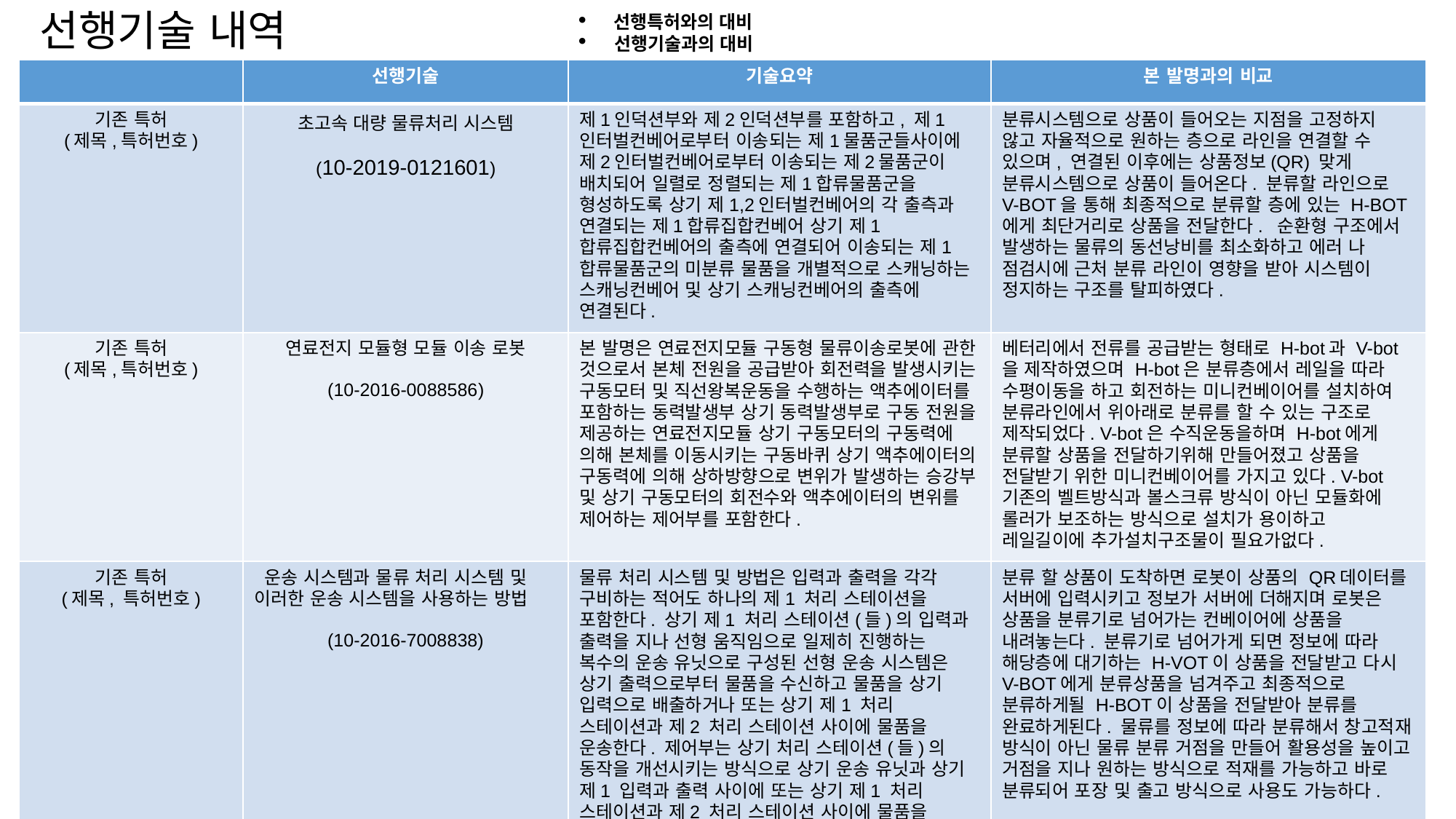

선행기술 내역
 선행특허와의 대비
 선행기술과의 대비
|  | 선행기술 | 기술요약 | 본 발명과의 비교 |
| --- | --- | --- | --- |
| 기존 특허 (제목,특허번호) | 초고속 대량 물류처리 시스템 (10-2019-0121601) | 제1인덕션부와 제2인덕션부를 포함하고, 제1인터벌컨베어로부터 이송되는 제1물품군들사이에 제2인터벌컨베어로부터 이송되는 제2물품군이 배치되어 일렬로 정렬되는 제1합류물품군을 형성하도록 상기 제1,2인터벌컨베어의 각 출측과 연결되는 제1합류집합컨베어 상기 제1합류집합컨베어의 출측에 연결되어 이송되는 제1합류물품군의 미분류 물품을 개별적으로 스캐닝하는 스캐닝컨베어 및 상기 스캐닝컨베어의 출측에 연결된다. | 분류시스템으로 상품이 들어오는 지점을 고정하지 않고 자율적으로 원하는 층으로 라인을 연결할 수 있으며, 연결된 이후에는 상품정보(QR) 맞게 분류시스템으로 상품이 들어온다. 분류할 라인으로 V-BOT을 통해 최종적으로 분류할 층에 있는 H-BOT에게 최단거리로 상품을 전달한다. 순환형 구조에서 발생하는 물류의 동선낭비를 최소화하고 에러 나 점검시에 근처 분류 라인이 영향을 받아 시스템이 정지하는 구조를 탈피하였다. |
| 기존 특허 (제목,특허번호) | 연료전지 모듈형 모듈 이송 로봇 (10-2016-0088586) | 본 발명은 연료전지모듈 구동형 물류이송로봇에 관한 것으로서 본체 전원을 공급받아 회전력을 발생시키는 구동모터 및 직선왕복운동을 수행하는 액추에이터를 포함하는 동력발생부 상기 동력발생부로 구동 전원을 제공하는 연료전지모듈 상기 구동모터의 구동력에 의해 본체를 이동시키는 구동바퀴 상기 액추에이터의 구동력에 의해 상하방향으로 변위가 발생하는 승강부 및 상기 구동모터의 회전수와 액추에이터의 변위를 제어하는 제어부를 포함한다. | 베터리에서 전류를 공급받는 형태로 H-bot과 V-bot을 제작하였으며 H-bot은 분류층에서 레일을 따라 수평이동을 하고 회전하는 미니컨베이어를 설치하여 분류라인에서 위아래로 분류를 할 수 있는 구조로 제작되었다. V-bot은 수직운동을하며 H-bot에게 분류할 상품을 전달하기위해 만들어졌고 상품을 전달받기 위한 미니컨베이어를 가지고 있다. V-bot 기존의 벨트방식과 볼스크류 방식이 아닌 모듈화에 롤러가 보조하는 방식으로 설치가 용이하고 레일길이에 추가설치구조물이 필요가없다. |
| 기존 특허 (제목, 특허번호) | 운송 시스템과 물류 처리 시스템 및 이러한 운송 시스템을 사용하는 방법 (10-2016-7008838) | 물류 처리 시스템 및 방법은 입력과 출력을 각각 구비하는 적어도 하나의 제1 처리 스테이션을 포함한다. 상기 제1 처리 스테이션(들)의 입력과 출력을 지나 선형 움직임으로 일제히 진행하는 복수의 운송 유닛으로 구성된 선형 운송 시스템은 상기 출력으로부터 물품을 수신하고 물품을 상기 입력으로 배출하거나 또는 상기 제1 처리 스테이션과 제2 처리 스테이션 사이에 물품을 운송한다. 제어부는 상기 처리 스테이션(들)의 동작을 개선시키는 방식으로 상기 운송 유닛과 상기 제1 입력과 출력 사이에 또는 상기 제1 처리 스테이션과 제2 처리 스테이션 사이에 물품을 시퀀싱한다. | 분류 할 상품이 도착하면 로봇이 상품의 QR데이터를 서버에 입력시키고 정보가 서버에 더해지며 로봇은 상품을 분류기로 넘어가는 컨베이어에 상품을 내려놓는다. 분류기로 넘어가게 되면 정보에 따라 해당층에 대기하는 H-VOT이 상품을 전달받고 다시 V-BOT에게 분류상품을 넘겨주고 최종적으로 분류하게될 H-BOT이 상품을 전달받아 분류를 완료하게된다. 물류를 정보에 따라 분류해서 창고적재 방식이 아닌 물류 분류 거점을 만들어 활용성을 높이고 거점을 지나 원하는 방식으로 적재를 가능하고 바로 분류되어 포장 및 출고 방식으로 사용도 가능하다. |